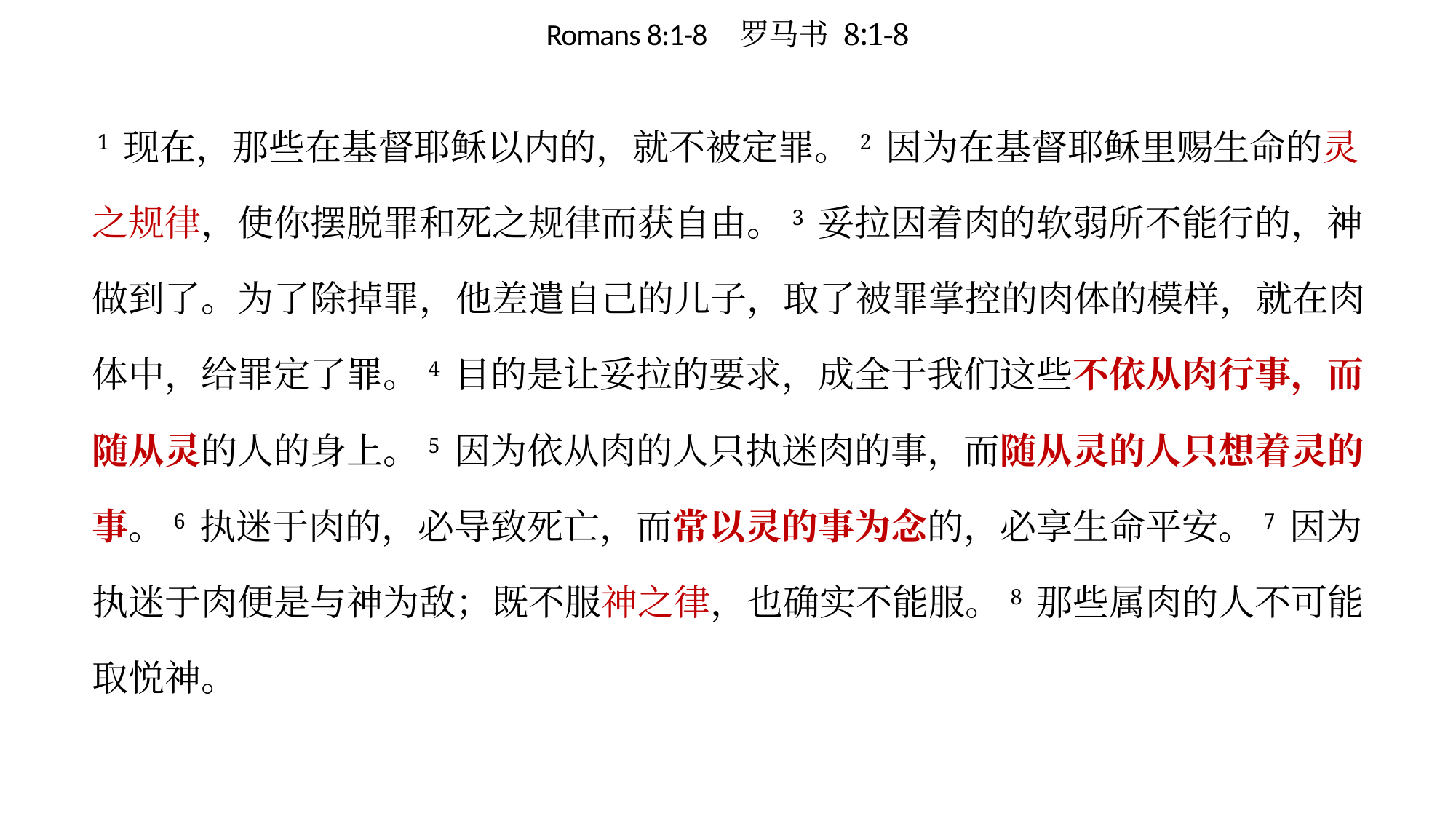

# Romans 8:1-8    罗马书 8:1-8
 1 现在，那些在基督耶稣以内的，就不被定罪。2 因为在基督耶稣里赐生命的灵之规律，使你摆脱罪和死之规律而获自由。3 妥拉因着肉的软弱所不能行的，神做到了。为了除掉罪，他差遣自己的儿子，取了被罪掌控的肉体的模样，就在肉体中，给罪定了罪。4 目的是让妥拉的要求，成全于我们这些不依从肉行事，而随从灵的人的身上。5 因为依从肉的人只执迷肉的事，而随从灵的人只想着灵的事。6 执迷于肉的，必导致死亡，而常以灵的事为念的，必享生命平安。7 因为执迷于肉便是与神为敌；既不服神之律，也确实不能服。8 那些属肉的人不可能取悦神。